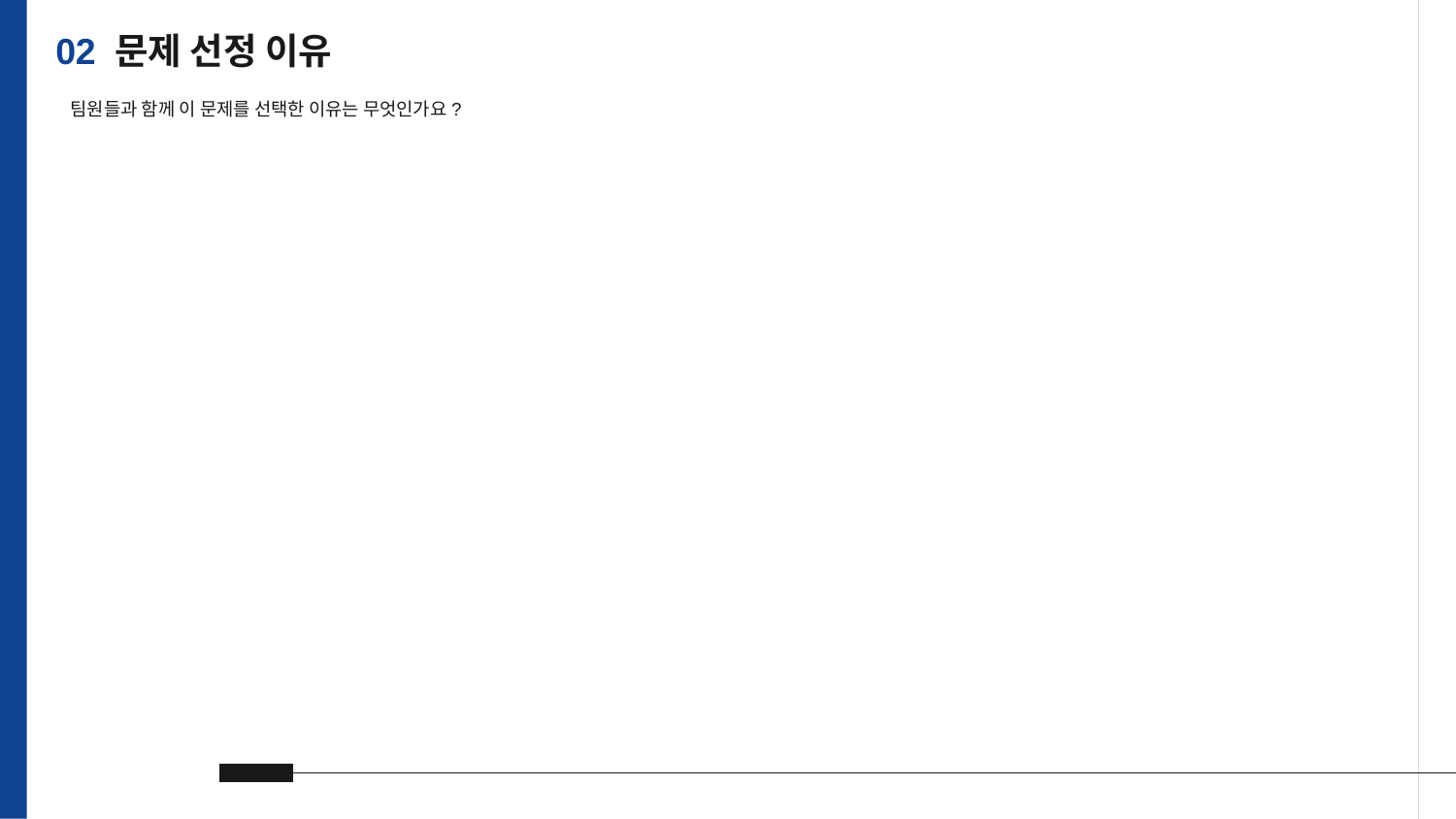

# 02 문제 선정 이유
팀원들과 함께 이 문제를 선택한 이유는 무엇인가요?